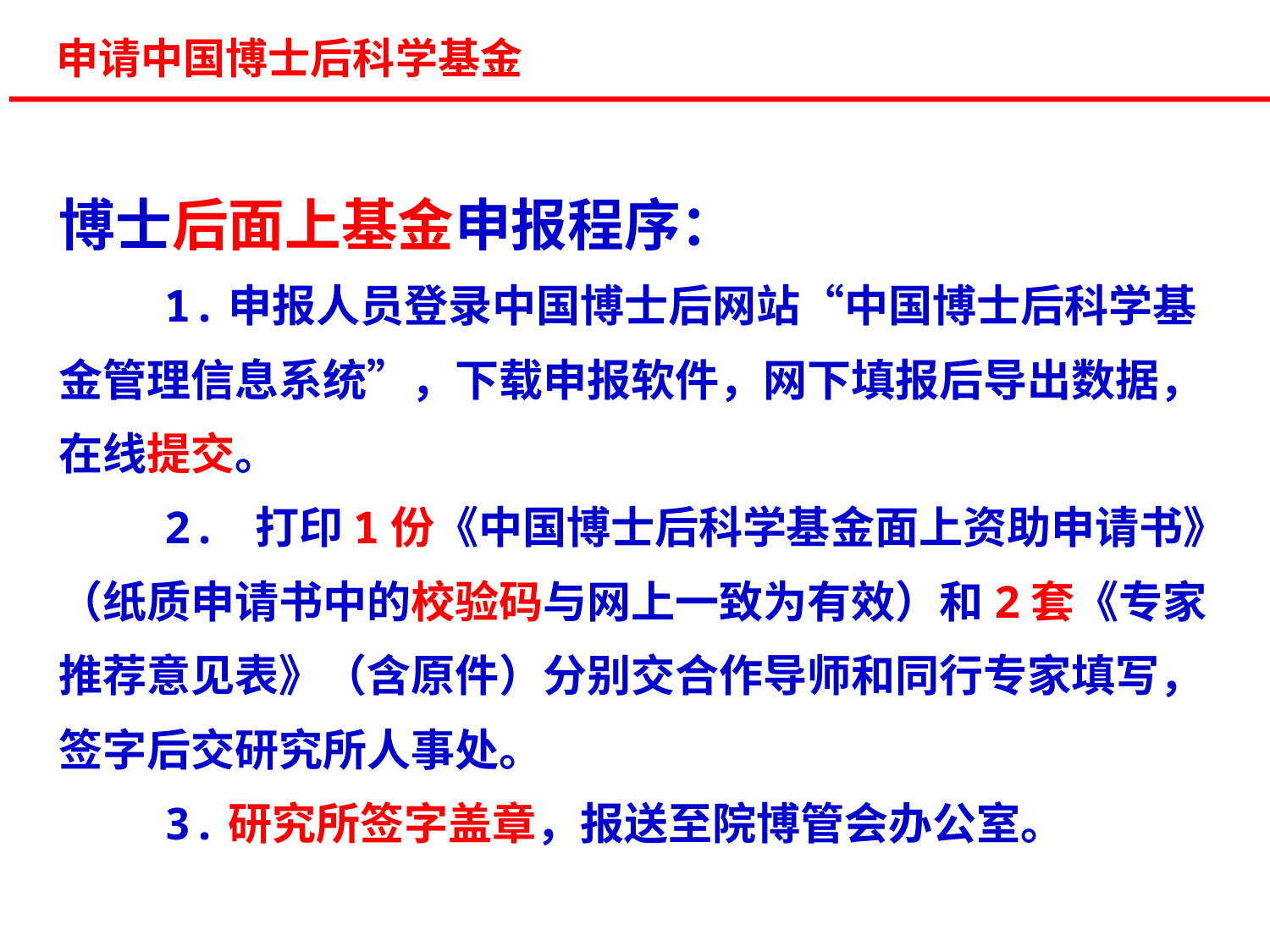

申请中国博士后科学基金

博士后面上基金申报程序：
    1.申报人员登录中国博士后网站“中国博士后科学基金管理信息系统”，下载申报软件，网下填报后导出数据，在线提交。
    2. 打印1份《中国博士后科学基金面上资助申请书》（纸质申请书中的校验码与网上一致为有效）和2套《专家推荐意见表》（含原件）分别交合作导师和同行专家填写，签字后交研究所人事处。
    3.研究所签字盖章，报送至院博管会办公室。